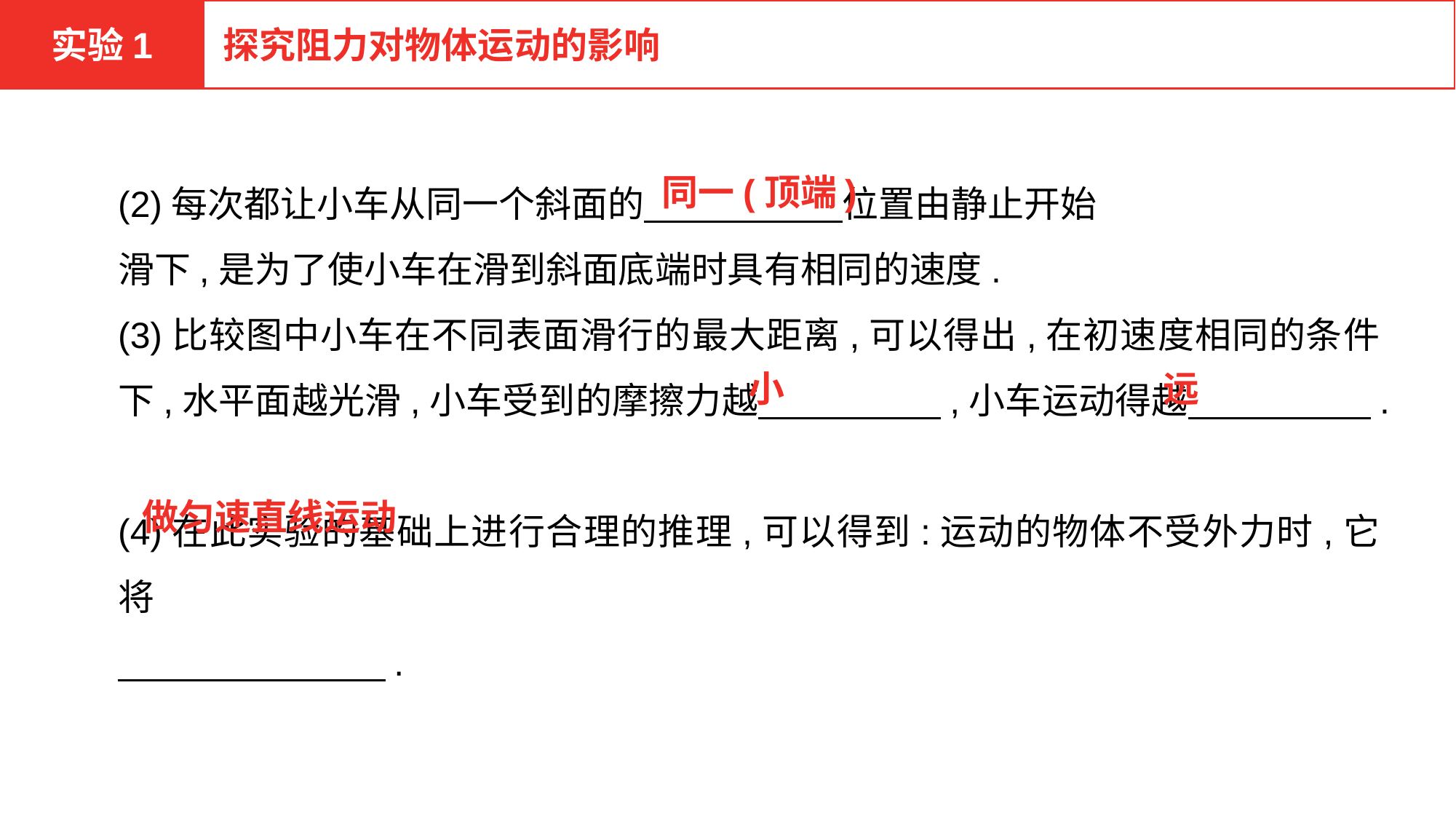

实验1
探究阻力对物体运动的影响
(2)每次都让小车从同一个斜面的　  　　　　位置由静止开始
滑下,是为了使小车在滑到斜面底端时具有相同的速度.
(3)比较图中小车在不同表面滑行的最大距离,可以得出,在初速度相同的条件下,水平面越光滑,小车受到的摩擦力越　　　　　,小车运动得越　　　　　.
(4)在此实验的基础上进行合理的推理,可以得到:运动的物体不受外力时,它将
　　　　　　      .
同一(顶端)
小
远
做匀速直线运动